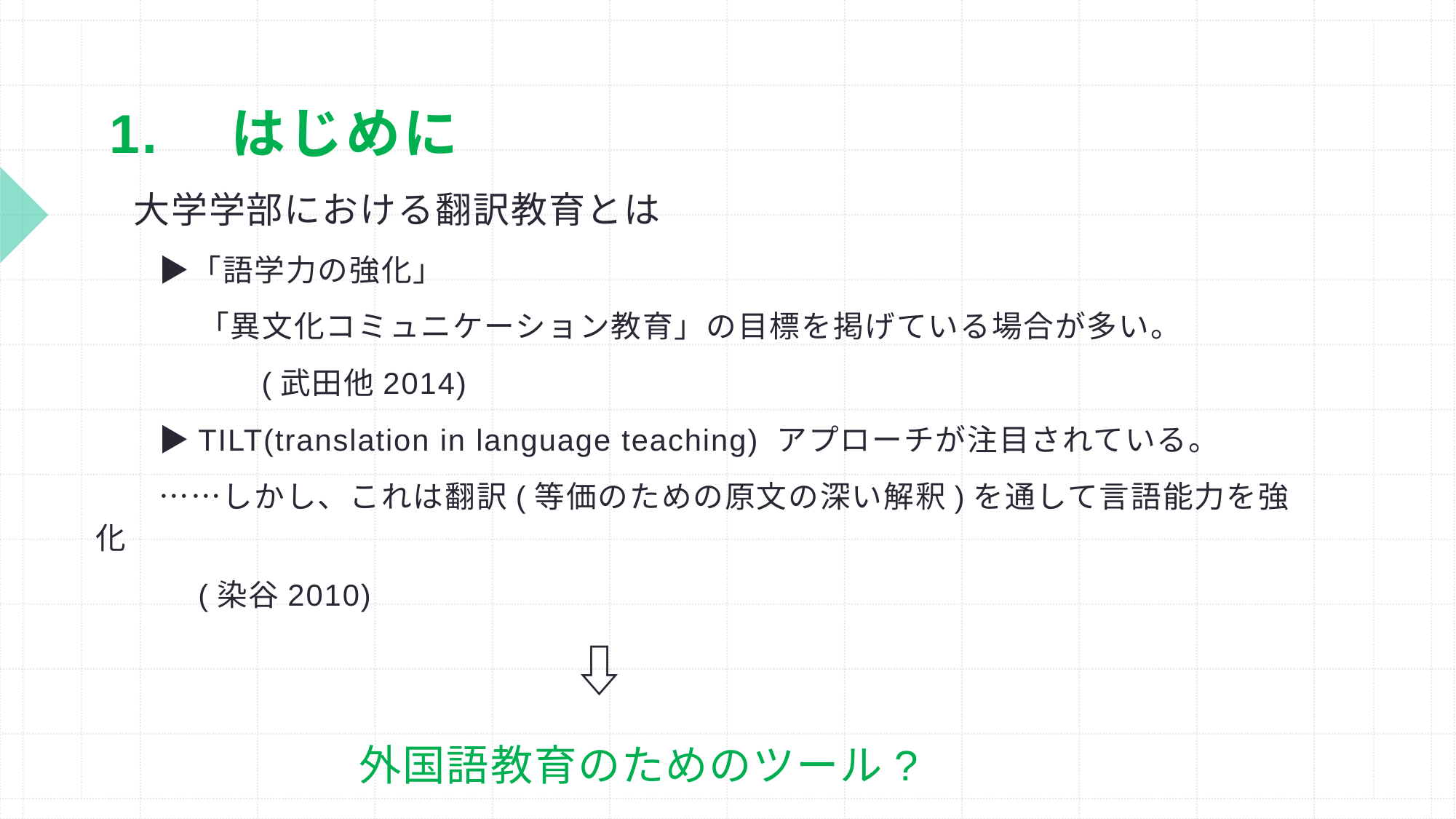

# 1.　はじめに

　大学学部における翻訳教育とは
　　▶︎「語学力の強化」
    　　「異文化コミュニケーション教育」の目標を掲げている場合が多い。
　　　　　(武田他2014)
　　▶︎TILT(translation in language teaching) アプローチが注目されている。
　　……しかし、これは翻訳(等価のための原文の深い解釈)を通して言語能力を強化
　　　(染谷2010)
　　　　　　　　　　　　　　　⇩
　　　　　   外国語教育のためのツール?